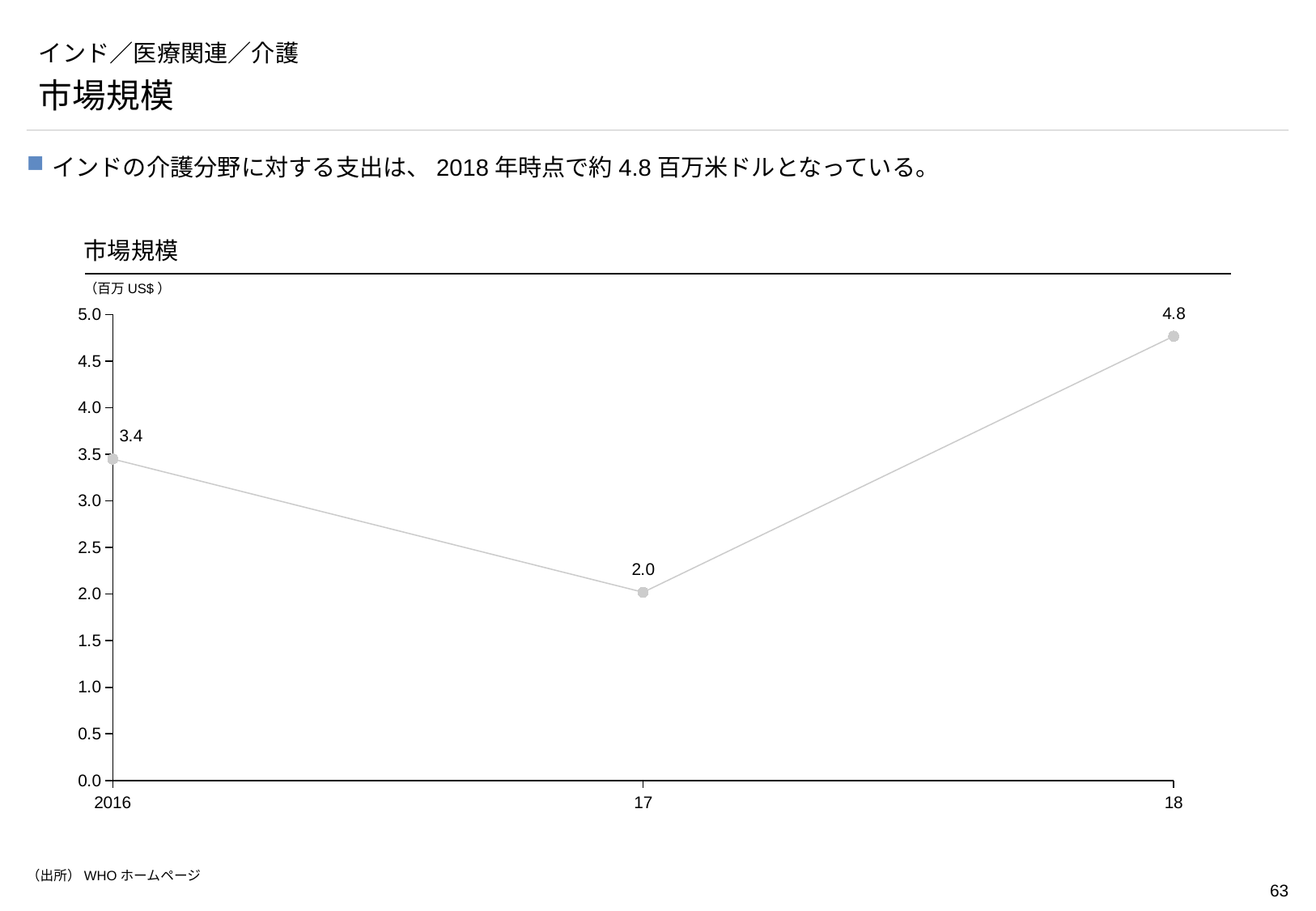

# インド／医療関連／介護
市場規模
インドの介護分野に対する支出は、2018年時点で約4.8百万米ドルとなっている。
市場規模
（百万US$）

### Chart

| Category |  |
|---|---|
2016
17
18
（出所）WHOホームページ